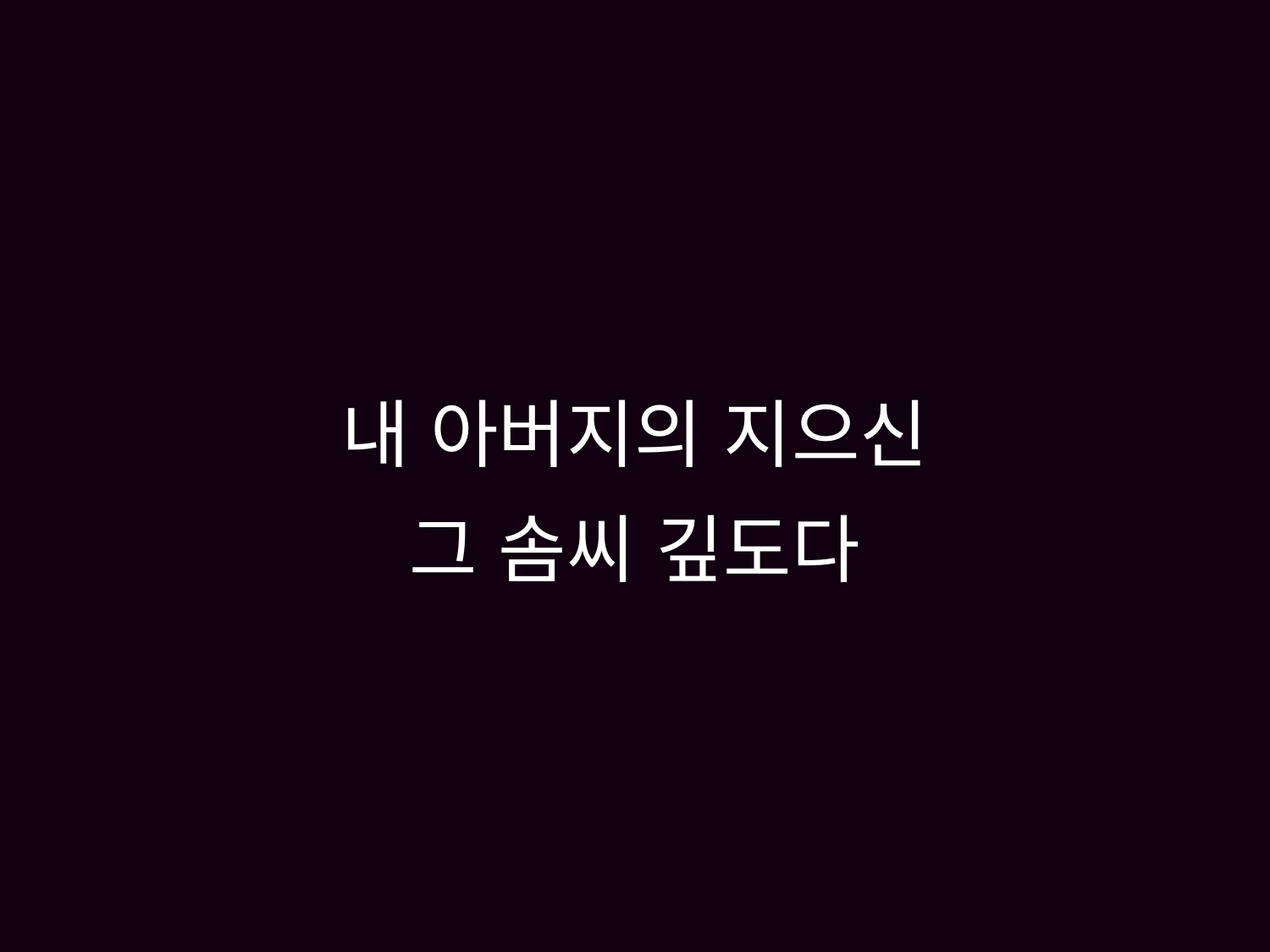

# 내 아버지의 지으신 그 솜씨 깊도다